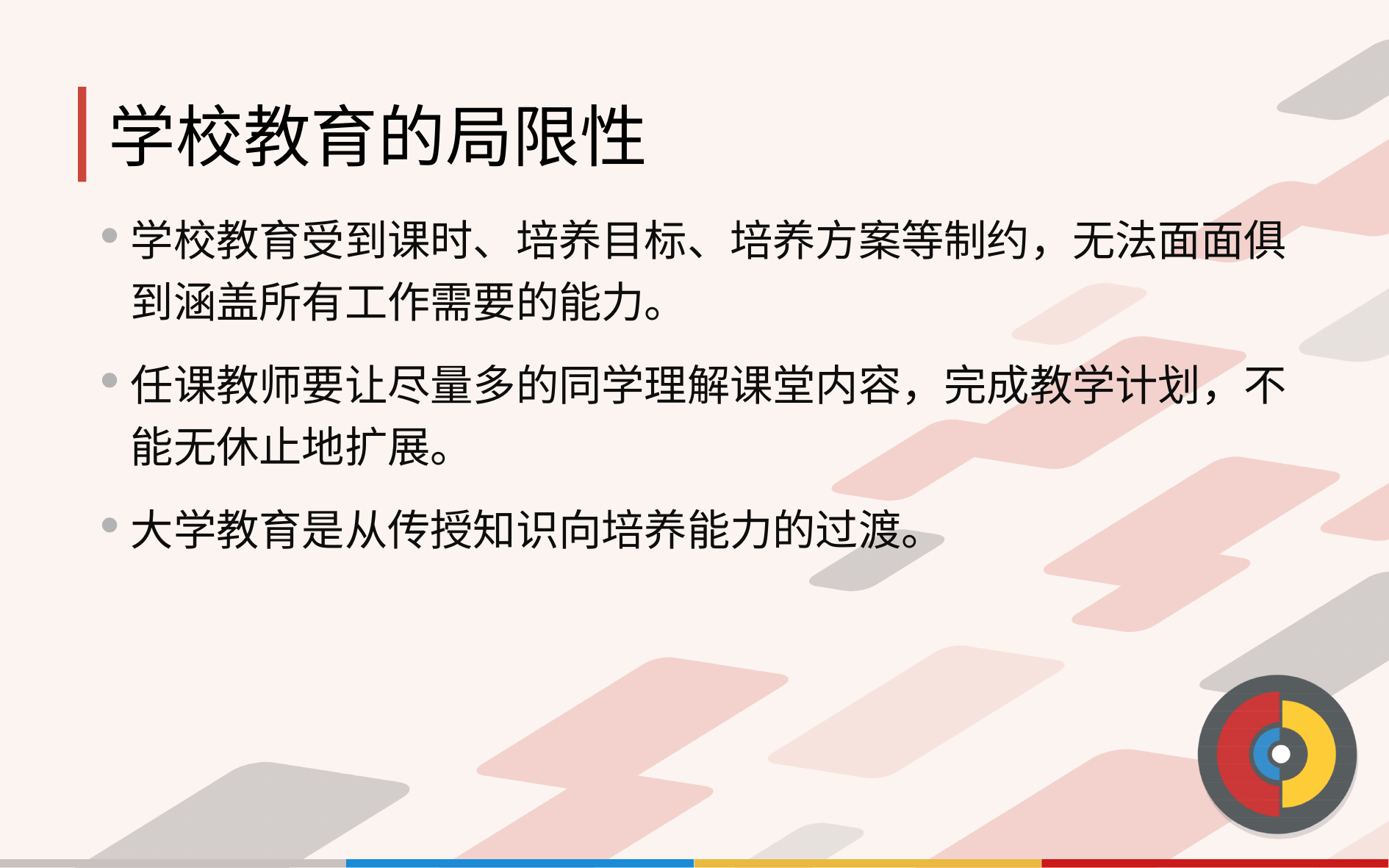

# 学校教育的局限性
学校教育受到课时、培养目标、培养方案等制约，无法面面俱到涵盖所有工作需要的能力。
任课教师要让尽量多的同学理解课堂内容，完成教学计划，不能无休止地扩展。
大学教育是从传授知识向培养能力的过渡。